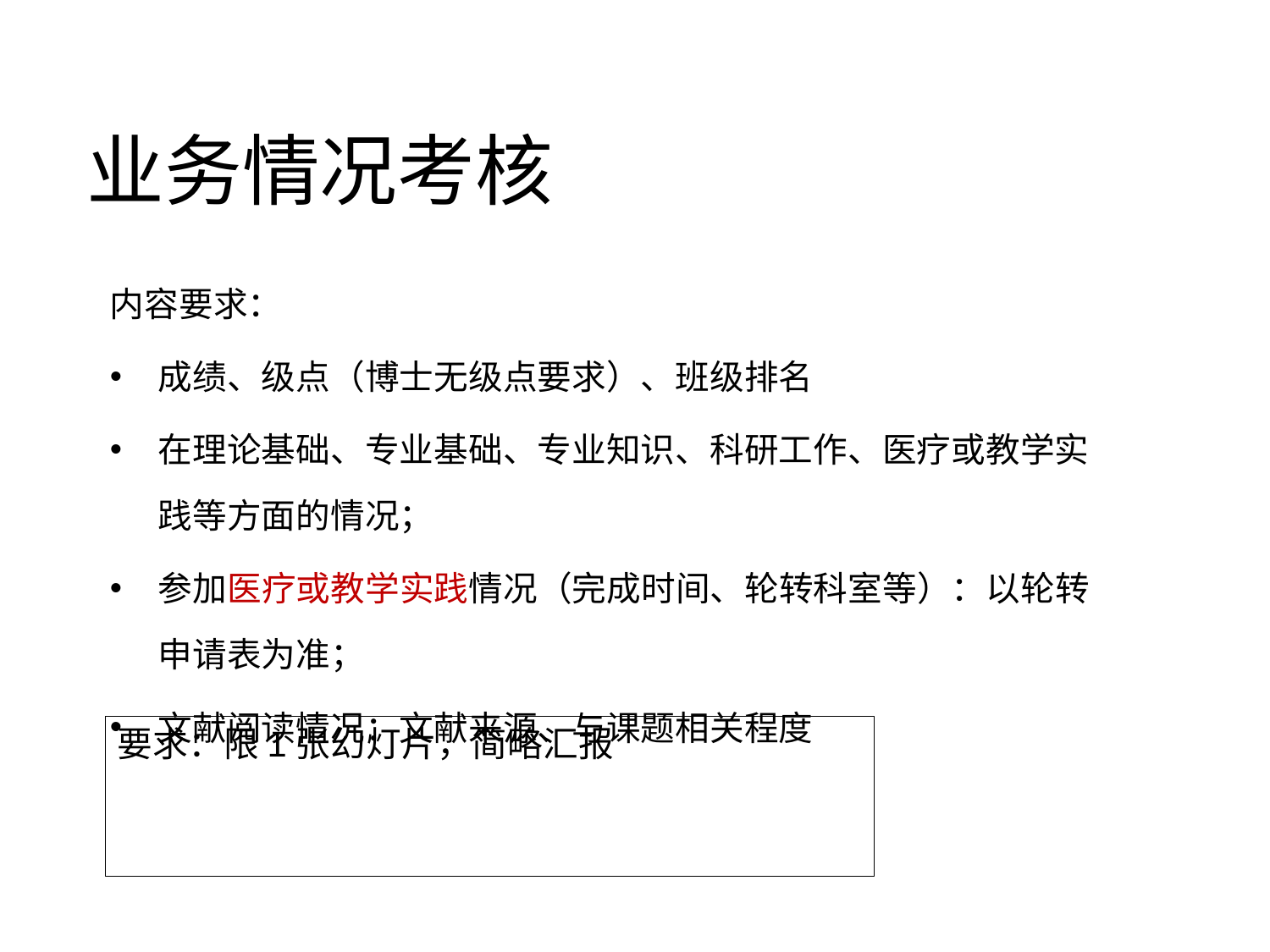

业务情况考核
# 业务情况考核
内容要求：
成绩、级点（博士无级点要求）、班级排名
在理论基础、专业基础、专业知识、科研工作、医疗或教学实践等方面的情况；
参加医疗或教学实践情况（完成时间、轮转科室等）：以轮转申请表为准；
文献阅读情况：文献来源、与课题相关程度
要求：限1张幻灯片，简略汇报